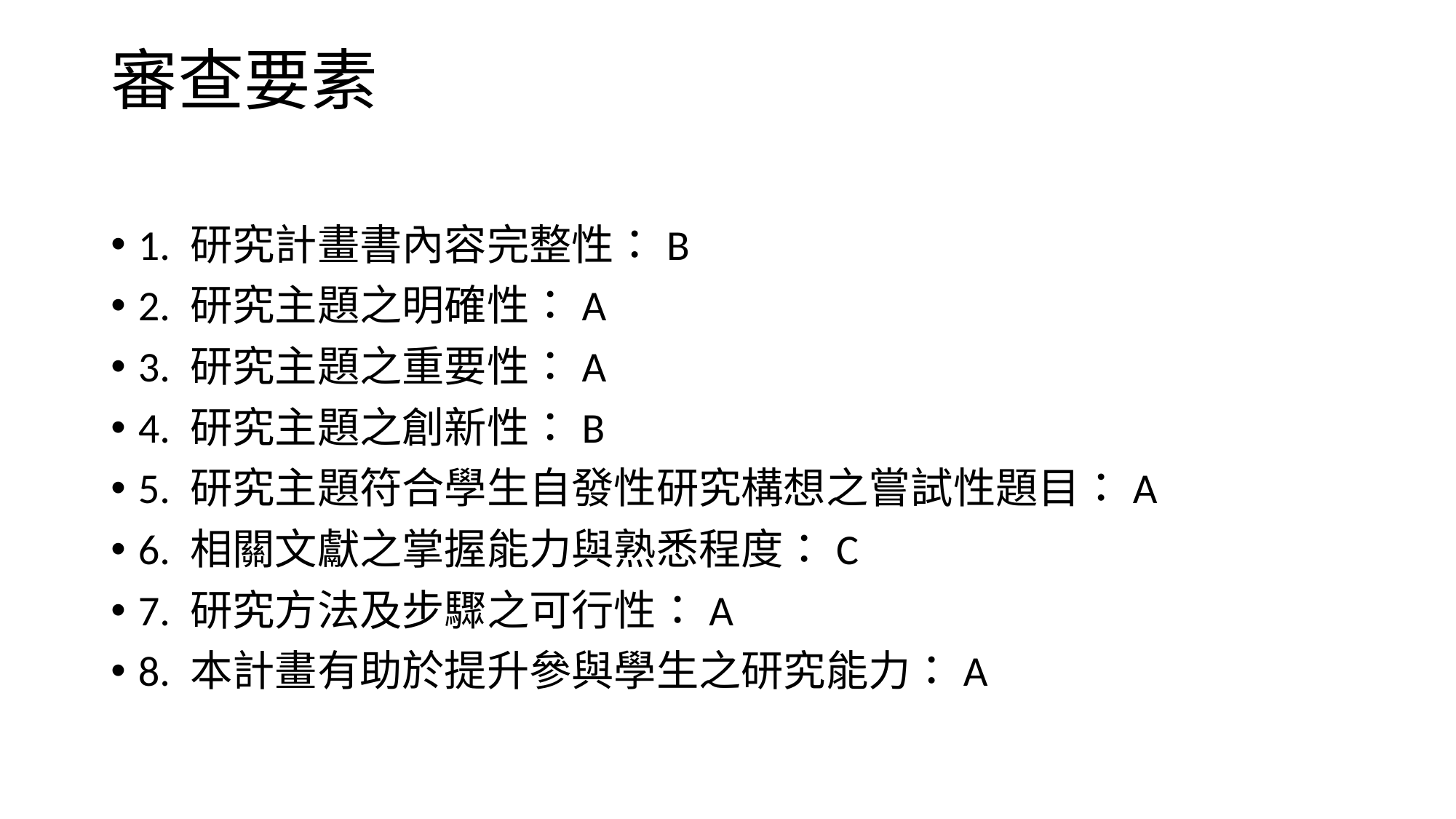

# 審查要素
1. 研究計畫書內容完整性：B
2. 研究主題之明確性：A
3. 研究主題之重要性：A
4. 研究主題之創新性：B
5. 研究主題符合學生自發性研究構想之嘗試性題目：A
6. 相關文獻之掌握能力與熟悉程度：C
7. 研究方法及步驟之可行性：A
8. 本計畫有助於提升參與學生之研究能力：A